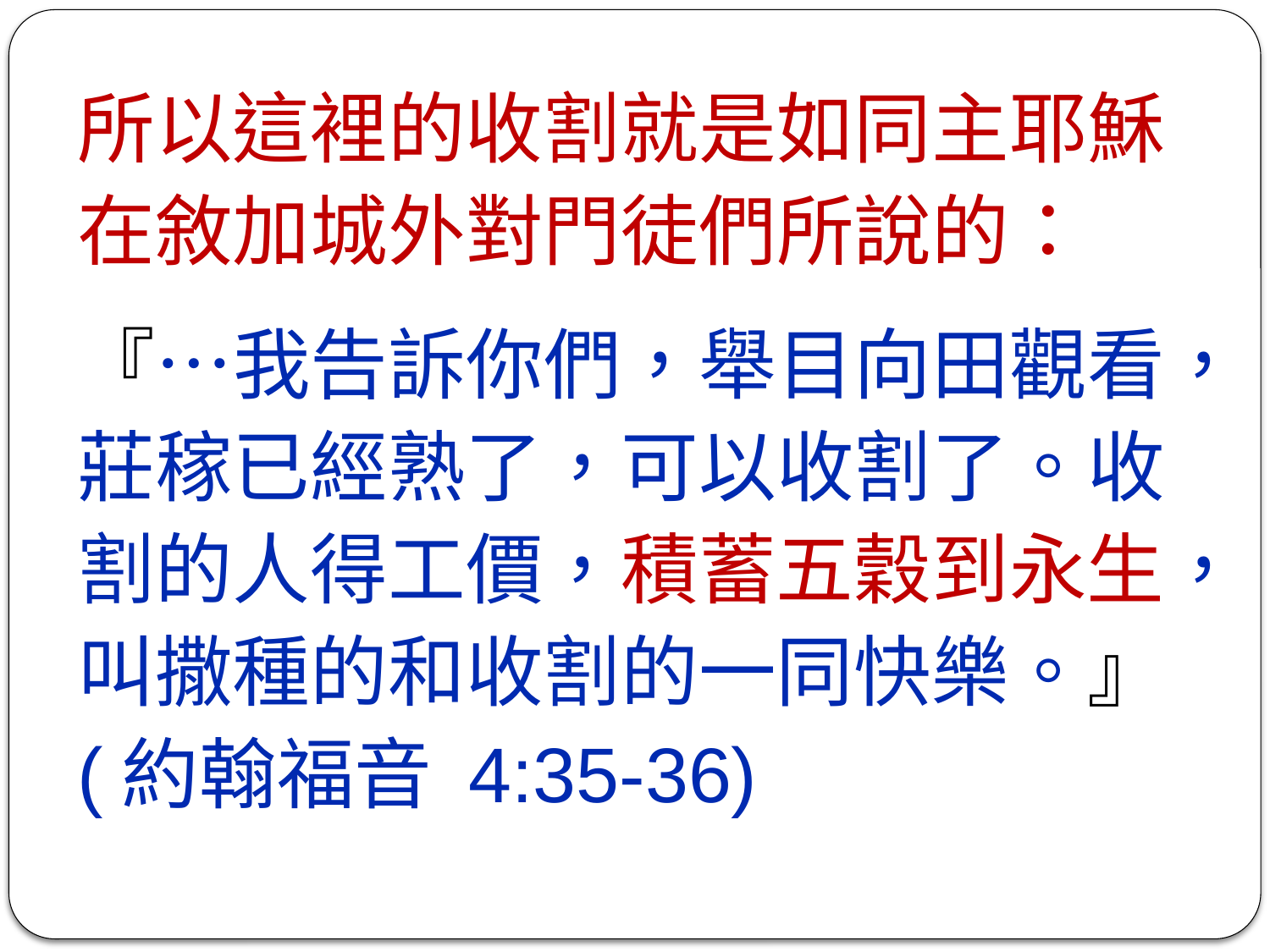

所以這裡的收割就是如同主耶穌在敘加城外對門徒們所說的：
『…我告訴你們，舉目向田觀看，莊稼已經熟了，可以收割了。收割的人得工價，積蓄五穀到永生，叫撒種的和收割的一同快樂。』 (約翰福音 4:35-36)